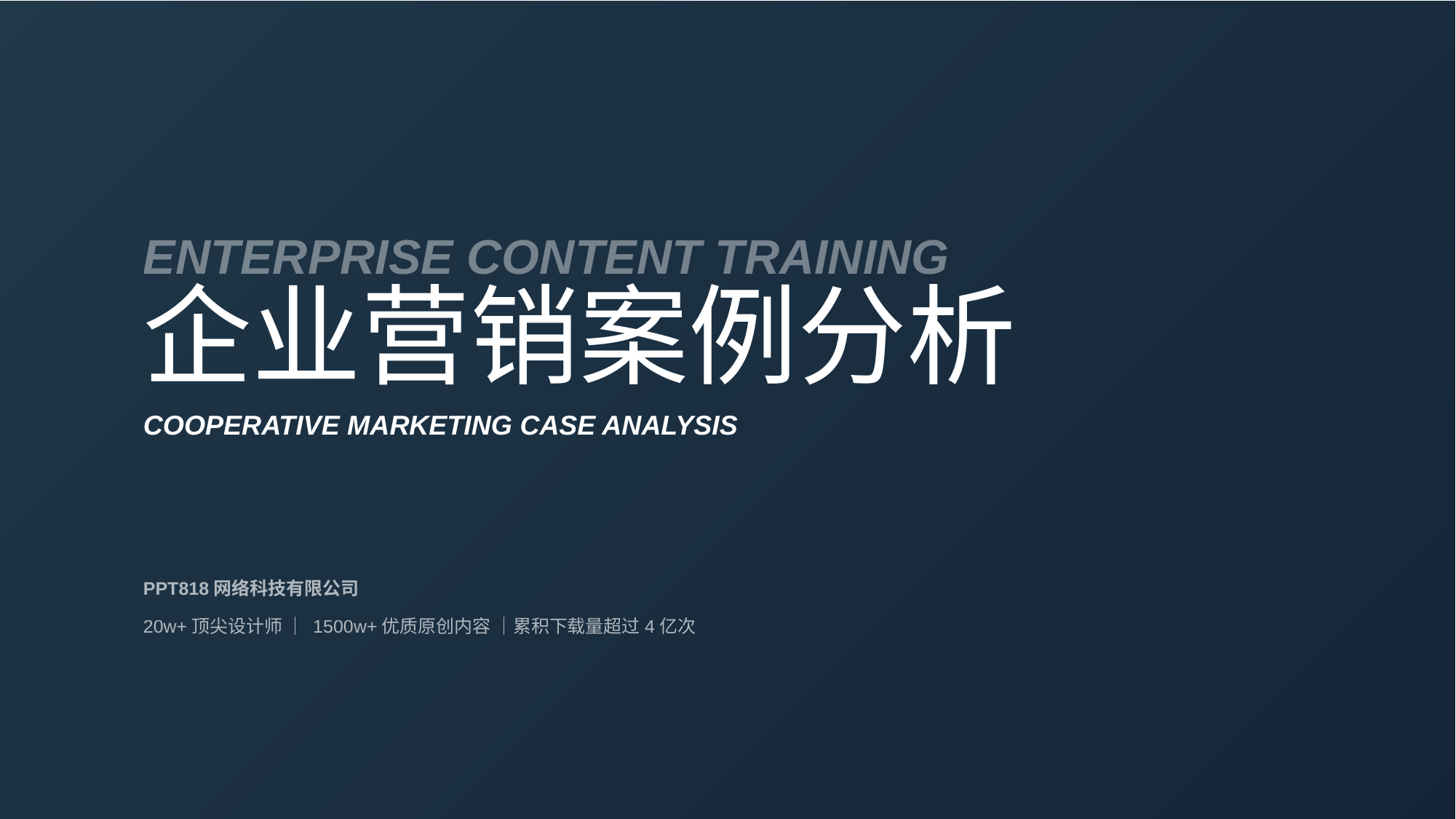

ENTERPRISE CONTENT TRAINING
企业营销案例分析
COOPERATIVE MARKETING CASE ANALYSIS
PPT818网络科技有限公司
20w+顶尖设计师 ｜ 1500w+优质原创内容 ｜累积下载量超过4亿次